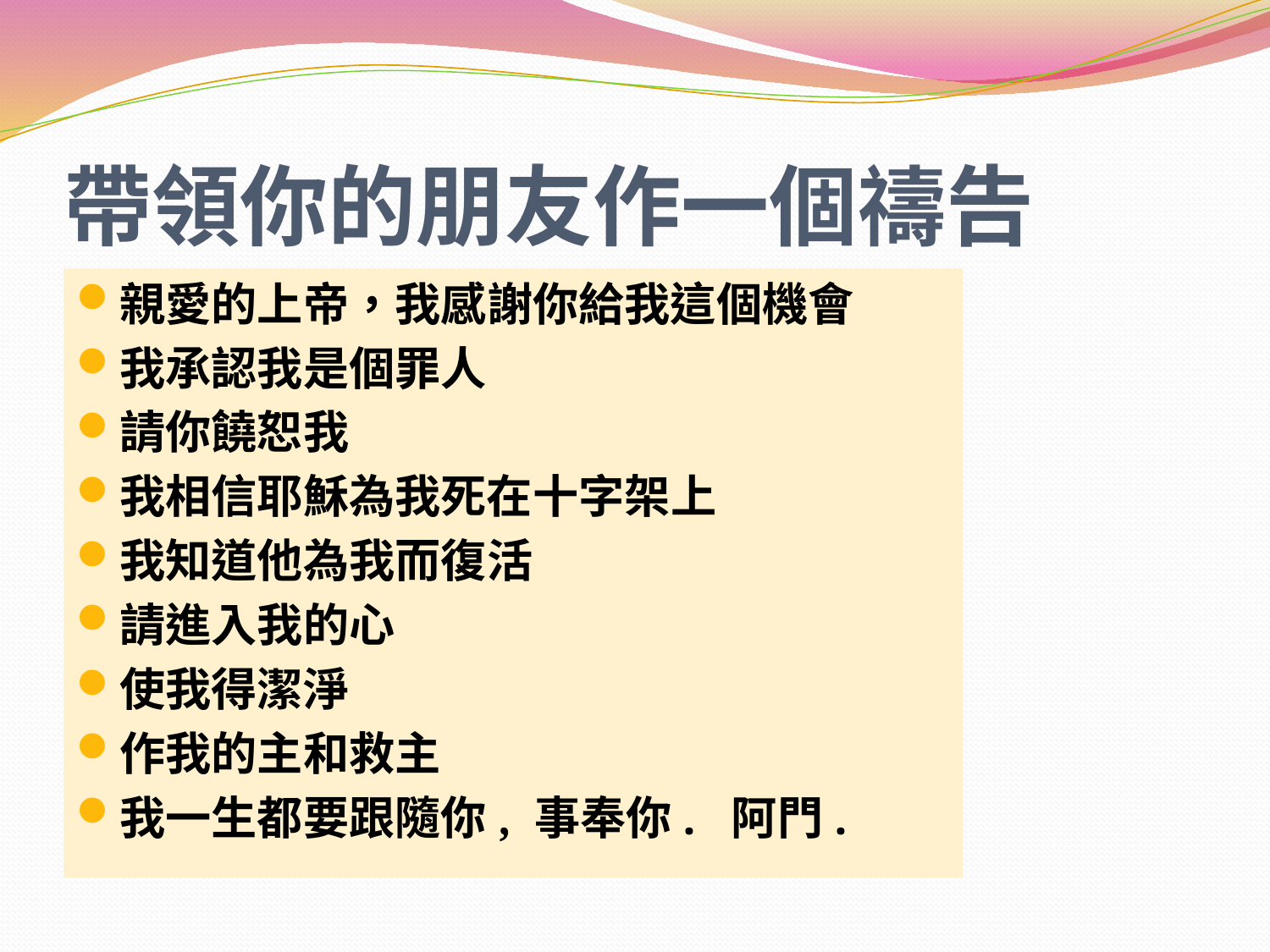

# 帶領你的朋友作一個禱告
親愛的上帝，我感謝你給我這個機會
我承認我是個罪人
請你饒恕我
我相信耶穌為我死在十字架上
我知道他為我而復活
請進入我的心
使我得潔淨
作我的主和救主
我一生都要跟隨你, 事奉你.  阿門.